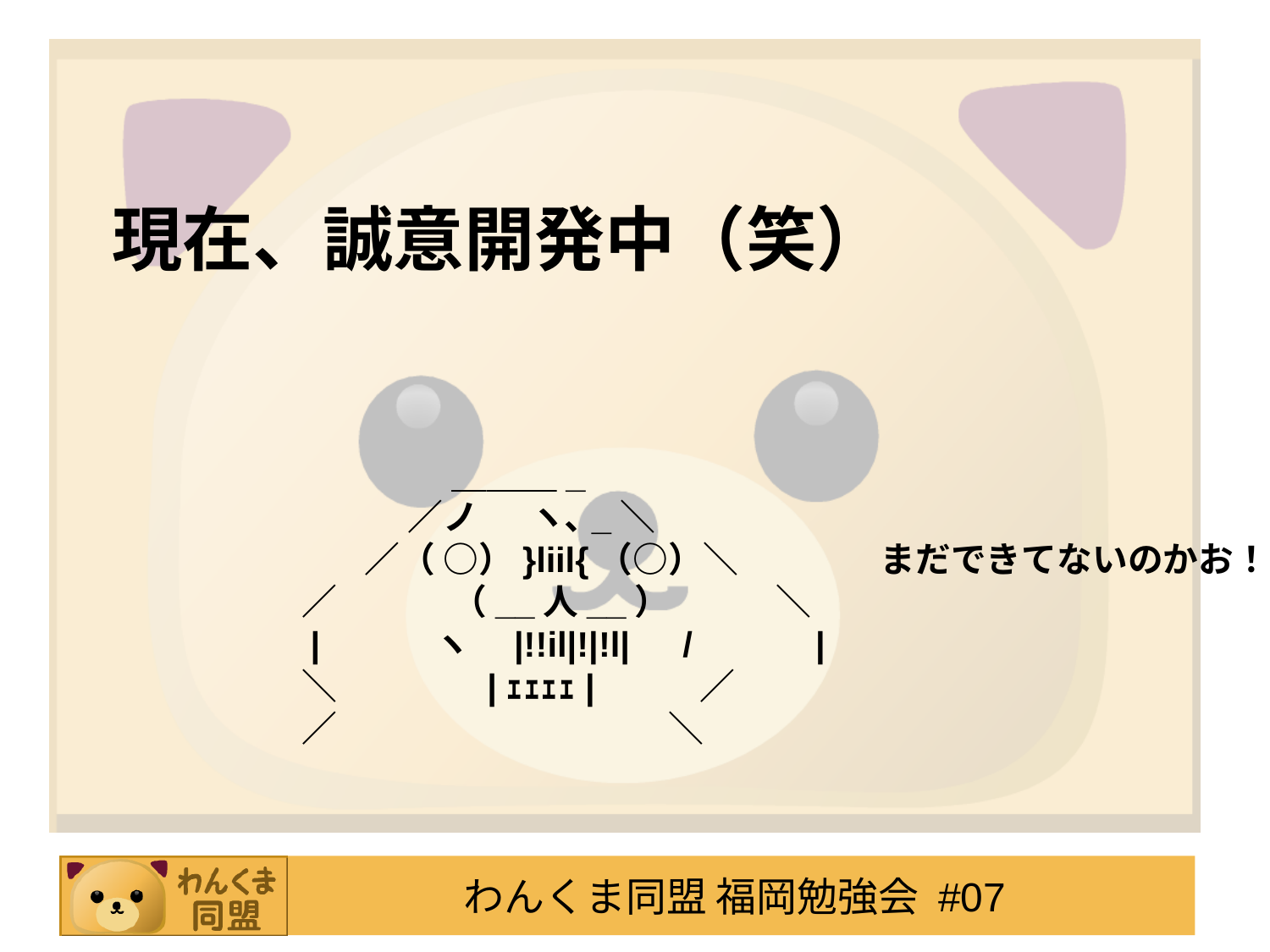

# 現在、誠意開発中（笑）
　 　 　　　＿＿＿_
　 　　　／ノ 　 ヽ､_＼
　　　／（ ○）}liil{（○）＼　　　　まだできてないのかお！
　 ／　　　 （__人__）　　　＼
　 |　　　ヽ　|!!il|!|!l|　/　　　|
　 ＼　　　　|ｪｪｪｪ| 　 　 ／
　 ／ 　 　 　　　　 　 　 ＼